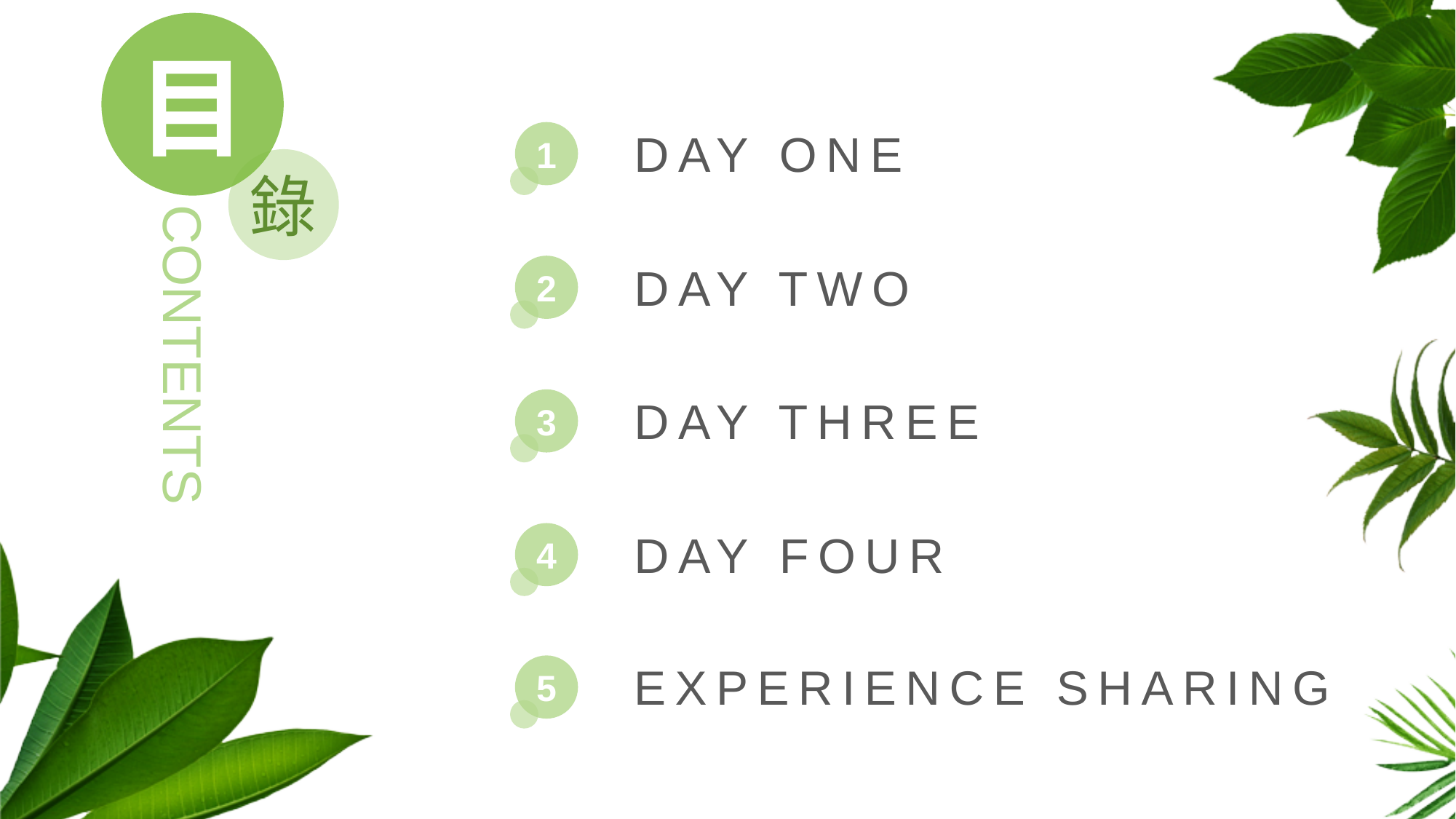

目
 DAY ONE
1

 DAY TWO
2

 DAY THREE
3

 DAY FOUR
4

 EXPERIENCE SHARING
5

錄
CONTENTS